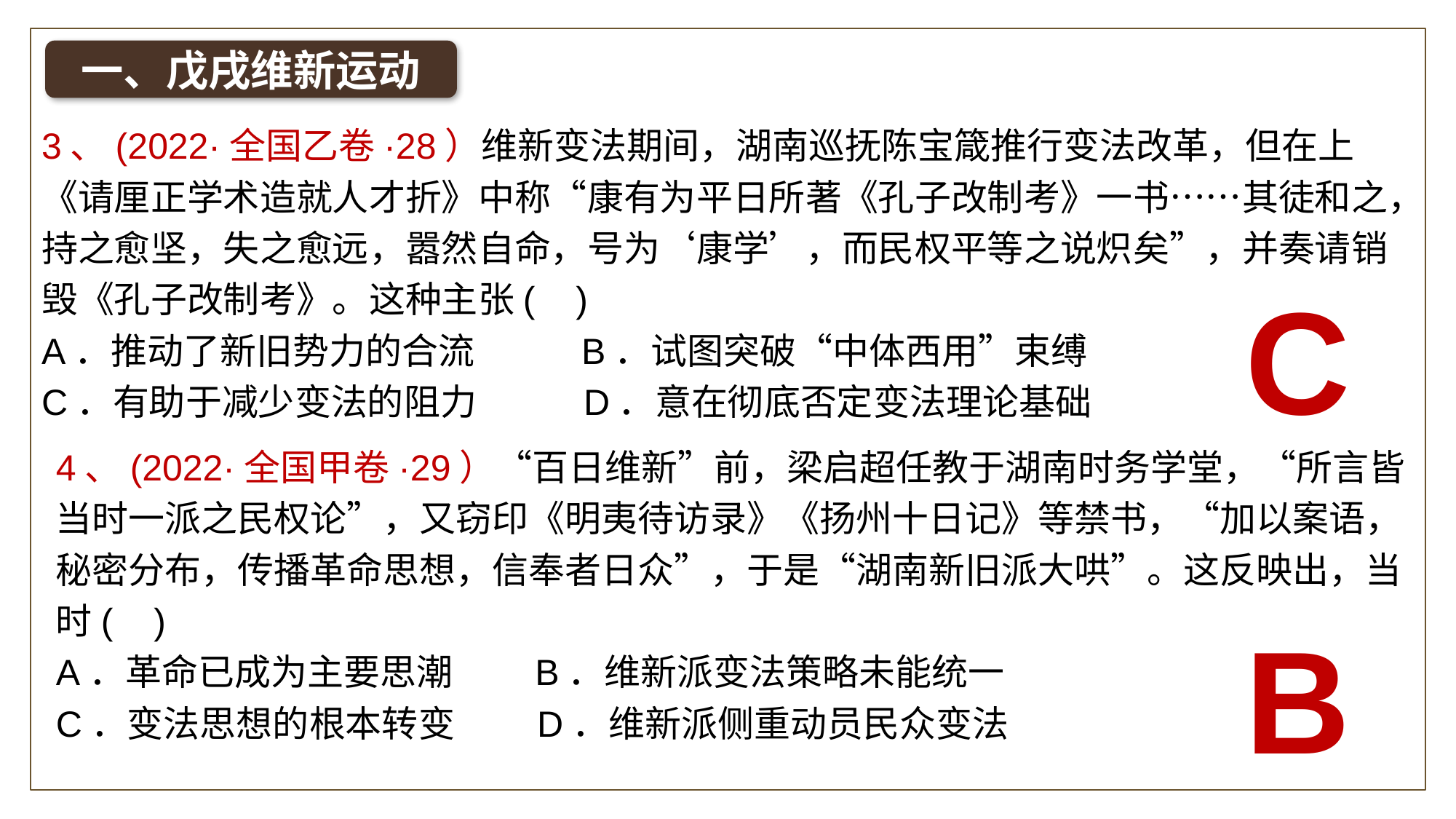

一、戊戌维新运动
3、(2022·全国乙卷·28）维新变法期间，湖南巡抚陈宝箴推行变法改革，但在上《请厘正学术造就人才折》中称“康有为平日所著《孔子改制考》一书……其徒和之，持之愈坚，失之愈远，嚣然自命，号为‘康学’，而民权平等之说炽矣”，并奏请销毁《孔子改制考》。这种主张(    )
A．推动了新旧势力的合流            B．试图突破“中体西用”束缚
C．有助于减少变法的阻力            D．意在彻底否定变法理论基础
C
4、(2022·全国甲卷·29）“百日维新”前，梁启超任教于湖南时务学堂，“所言皆当时一派之民权论”，又窃印《明夷待访录》《扬州十日记》等禁书，“加以案语，秘密分布，传播革命思想，信奉者日众”，于是“湖南新旧派大哄”。这反映出，当时(    )
A．革命已成为主要思潮         B．维新派变法策略未能统一
C．变法思想的根本转变         D．维新派侧重动员民众变法
B